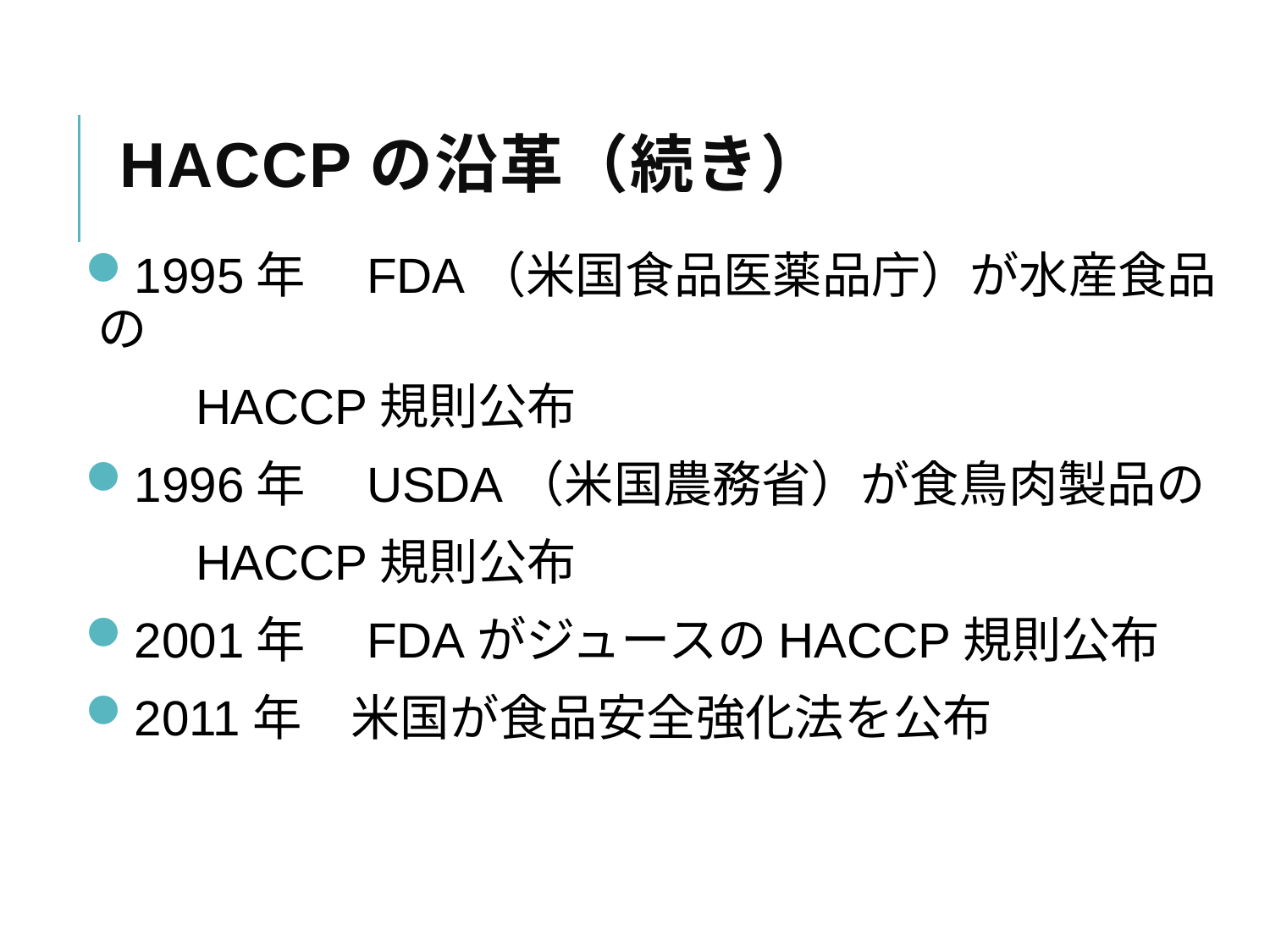

# HACCPの沿革（続き）
1995年　FDA（米国食品医薬品庁）が水産食品の
　　HACCP規則公布
1996年　USDA（米国農務省）が食鳥肉製品の
　　HACCP規則公布
2001年　FDAがジュースのHACCP規則公布
2011年　米国が食品安全強化法を公布